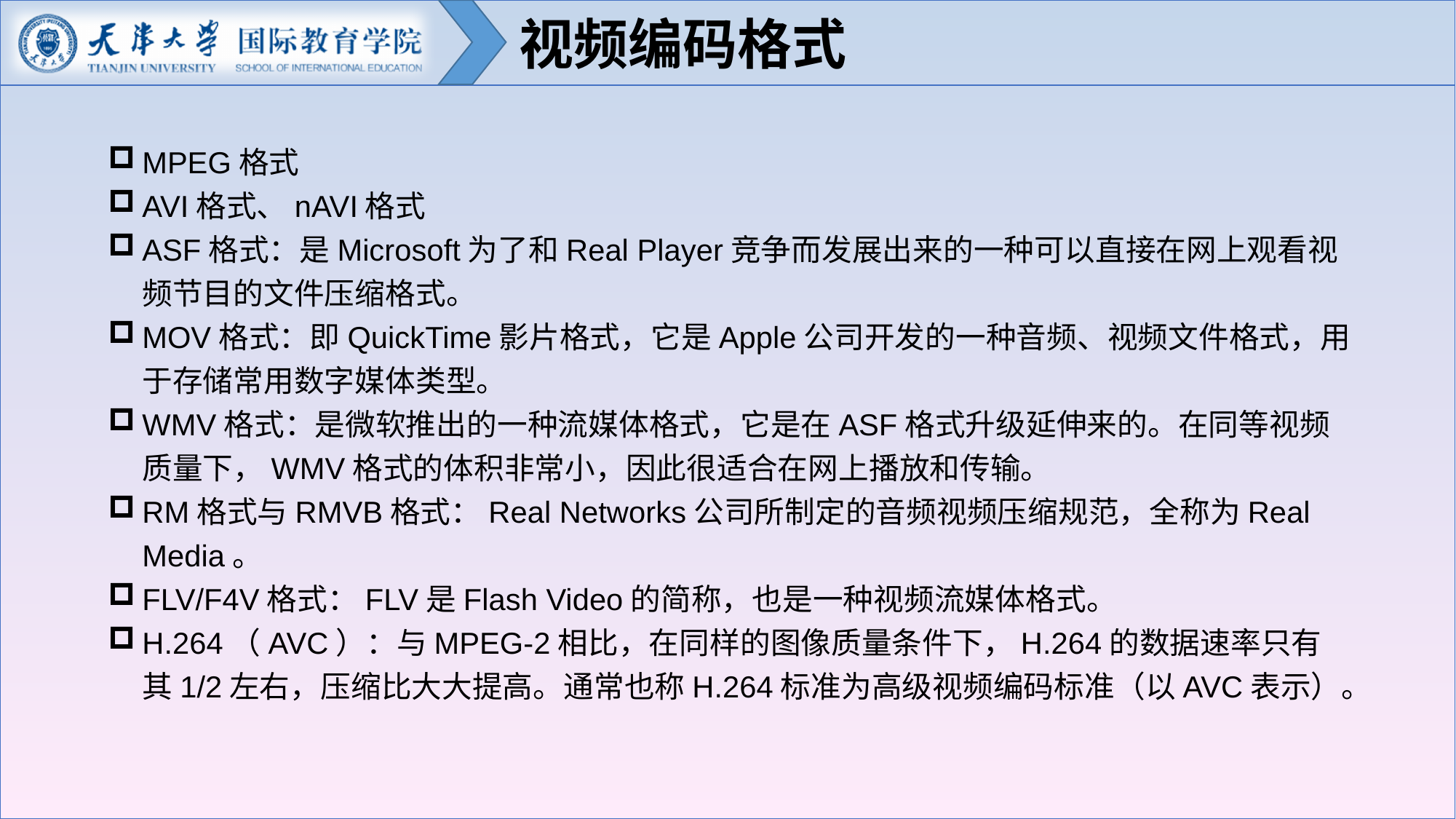

视频编码格式
MPEG格式
AVI格式、nAVI格式
ASF格式：是Microsoft为了和Real Player竞争而发展出来的一种可以直接在网上观看视频节目的文件压缩格式。
MOV格式：即QuickTime影片格式，它是Apple公司开发的一种音频、视频文件格式，用于存储常用数字媒体类型。
WMV格式：是微软推出的一种流媒体格式，它是在ASF格式升级延伸来的。在同等视频质量下，WMV格式的体积非常小，因此很适合在网上播放和传输。
RM格式与RMVB格式：Real Networks公司所制定的音频视频压缩规范，全称为Real Media。
FLV/F4V格式：FLV是Flash Video的简称，也是一种视频流媒体格式。
H.264（AVC）：与MPEG-2相比，在同样的图像质量条件下，H.264的数据速率只有其1/2左右，压缩比大大提高。通常也称H.264标准为高级视频编码标准（以AVC表示）。